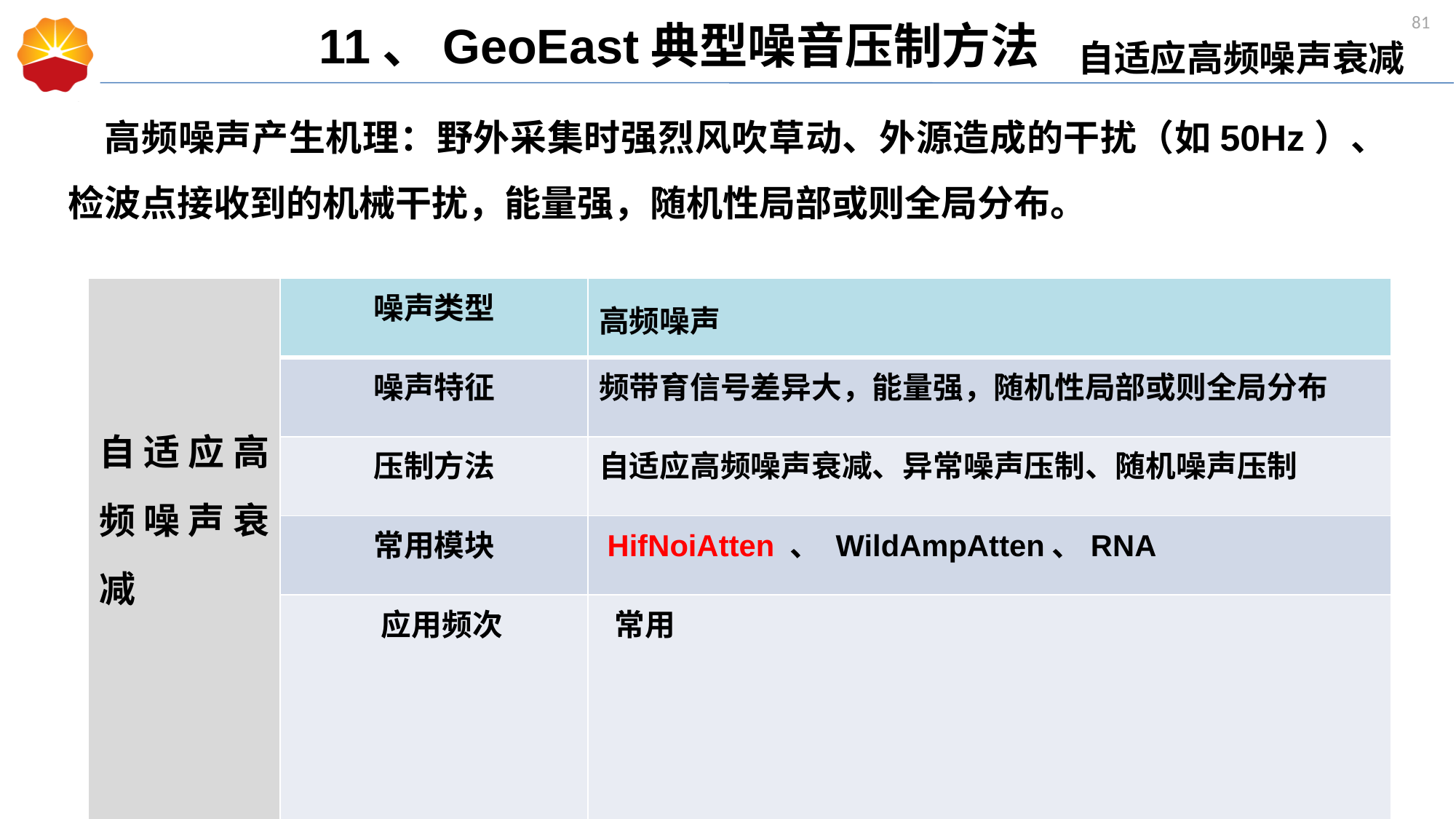

11、GeoEast典型噪音压制方法
自适应高频噪声衰减
高频噪声产生机理：野外采集时强烈风吹草动、外源造成的干扰（如50Hz）、检波点接收到的机械干扰，能量强，随机性局部或则全局分布。
| 自适应高频噪声衰减 | 噪声类型 | 高频噪声 |
| --- | --- | --- |
|  | 噪声特征 | 频带育信号差异大，能量强，随机性局部或则全局分布 |
|  | 压制方法 | 自适应高频噪声衰减、异常噪声压制、随机噪声压制 |
|  | 常用模块 | HifNoiAtten 、 WildAmpAtten、RNA |
|  | 应用频次 | 常用 |